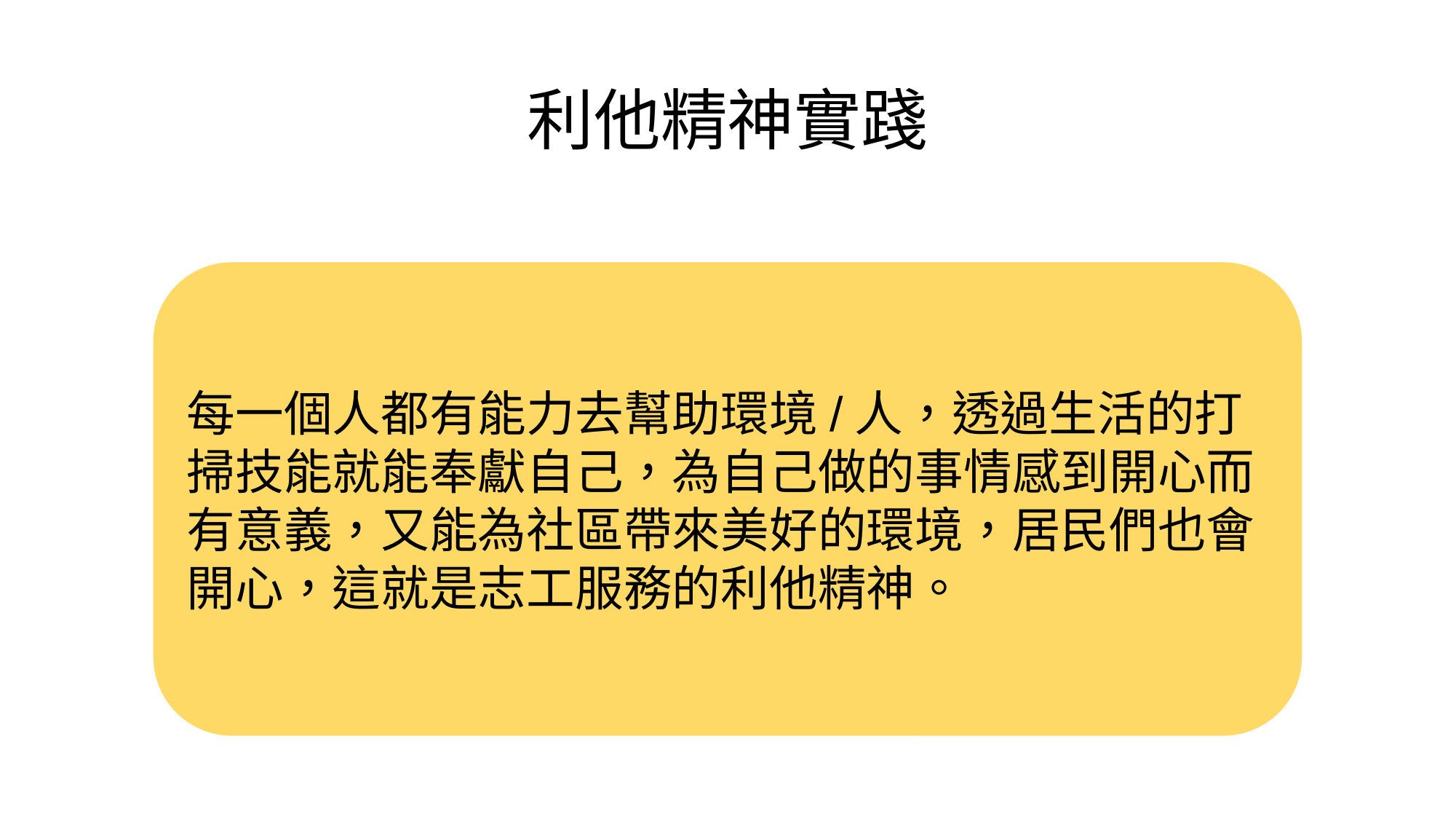

# 利他精神實踐
每一個人都有能力去幫助環境/人，透過生活的打掃技能就能奉獻自己，為自己做的事情感到開心而有意義，又能為社區帶來美好的環境，居民們也會開心，這就是志工服務的利他精神。